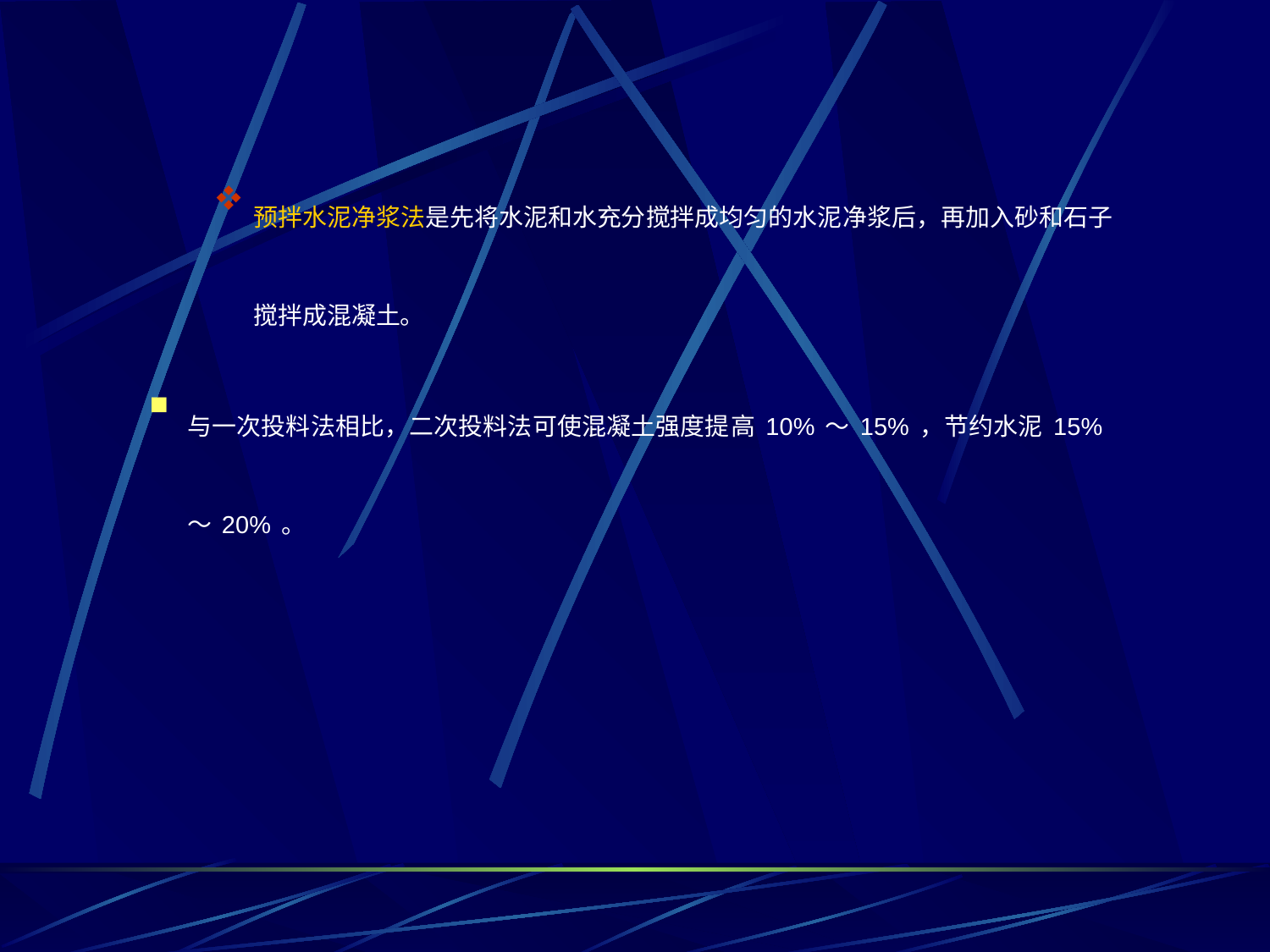

预拌水泥净浆法是先将水泥和水充分搅拌成均匀的水泥净浆后，再加入砂和石子搅拌成混凝土。
与一次投料法相比，二次投料法可使混凝土强度提高10%～15%，节约水泥15%～20%。